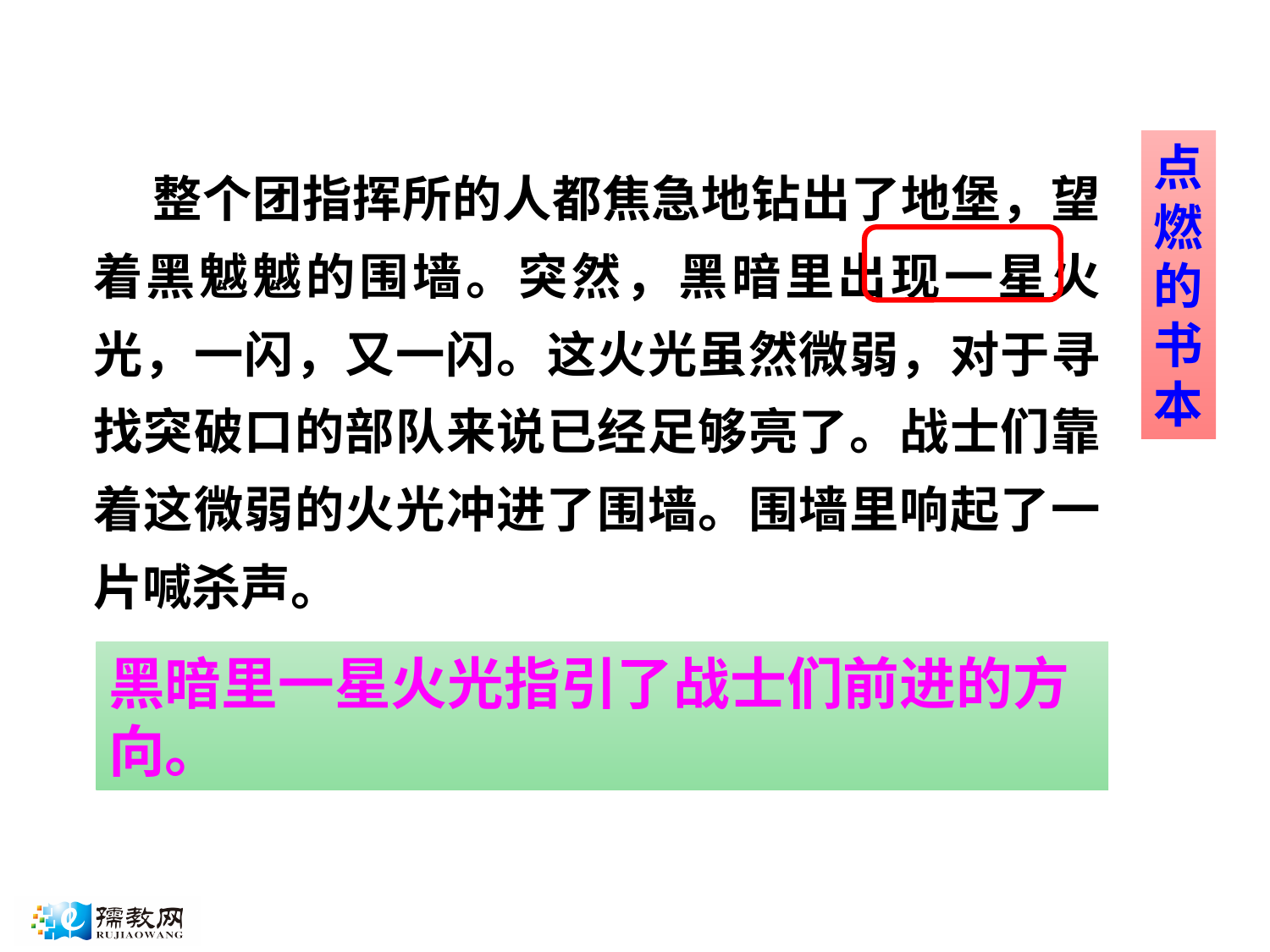

点
燃
的
书
本
    整个团指挥所的人都焦急地钻出了地堡，望着黑魆魆的围墙。突然，黑暗里出现一星火光，一闪，又一闪。这火光虽然微弱，对于寻找突破口的部队来说已经足够亮了。战士们靠着这微弱的火光冲进了围墙。围墙里响起了一片喊杀声。

黑暗里一星火光指引了战士们前进的方向。